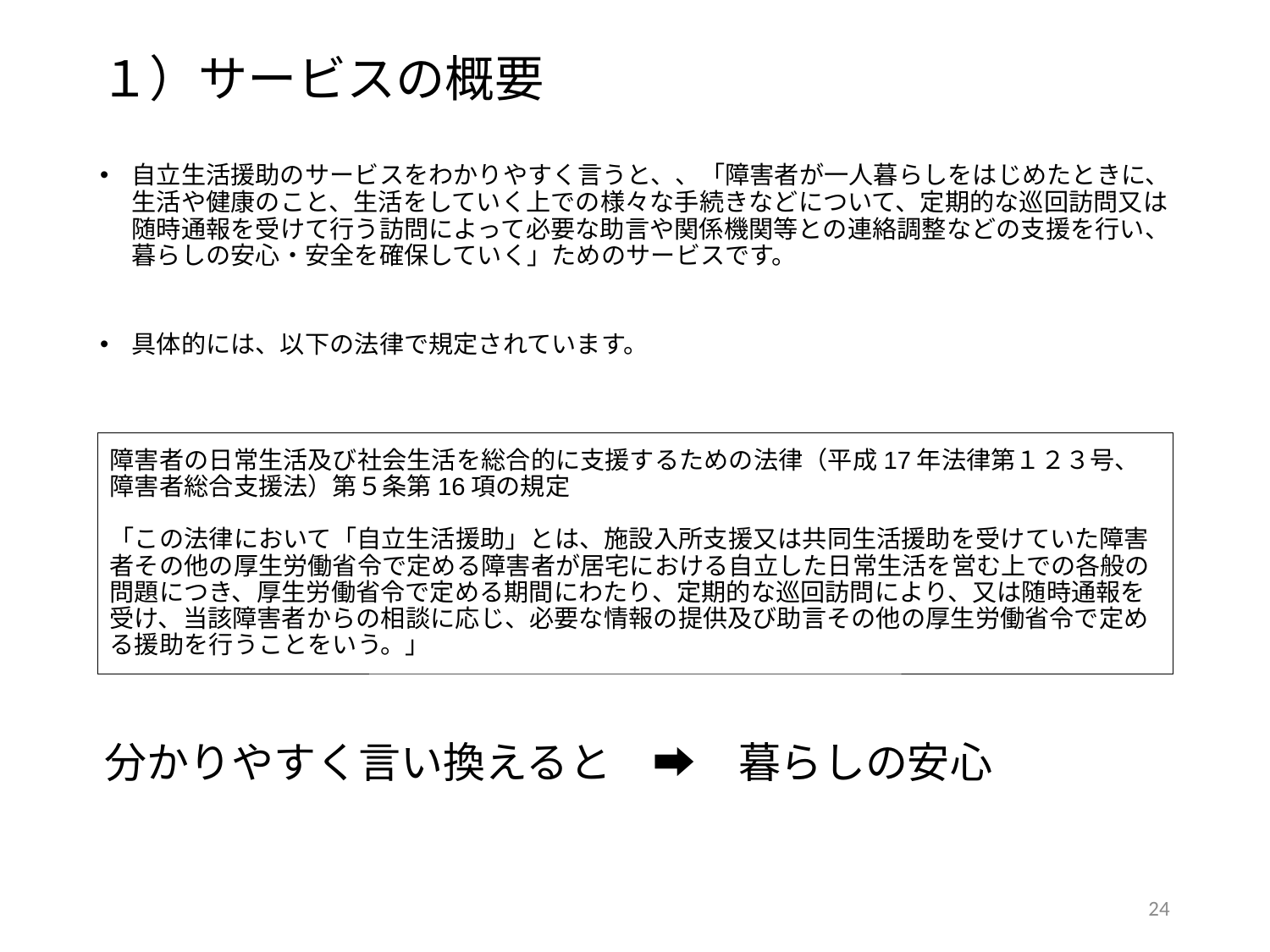

１）サービスの概要
自立生活援助のサービスをわかりやすく言うと、、「障害者が一人暮らしをはじめたときに、生活や健康のこと、生活をしていく上での様々な手続きなどについて、定期的な巡回訪問又は随時通報を受けて行う訪問によって必要な助言や関係機関等との連絡調整などの支援を行い、暮らしの安心・安全を確保していく」ためのサービスです。

具体的には、以下の法律で規定されています。

障害者の日常生活及び社会生活を総合的に支援するための法律（平成17年法律第１２３号、障害者総合支援法）第５条第16項の規定

「この法律において「自立生活援助」とは、施設入所支援又は共同生活援助を受けていた障害者その他の厚生労働省令で定める障害者が居宅における自立した日常生活を営む上での各般の問題につき、厚生労働省令で定める期間にわたり、定期的な巡回訪問により、又は随時通報を受け、当該障害者からの相談に応じ、必要な情報の提供及び助言その他の厚生労働省令で定める援助を行うことをいう。」
分かりやすく言い換えると　➡　暮らしの安心
24